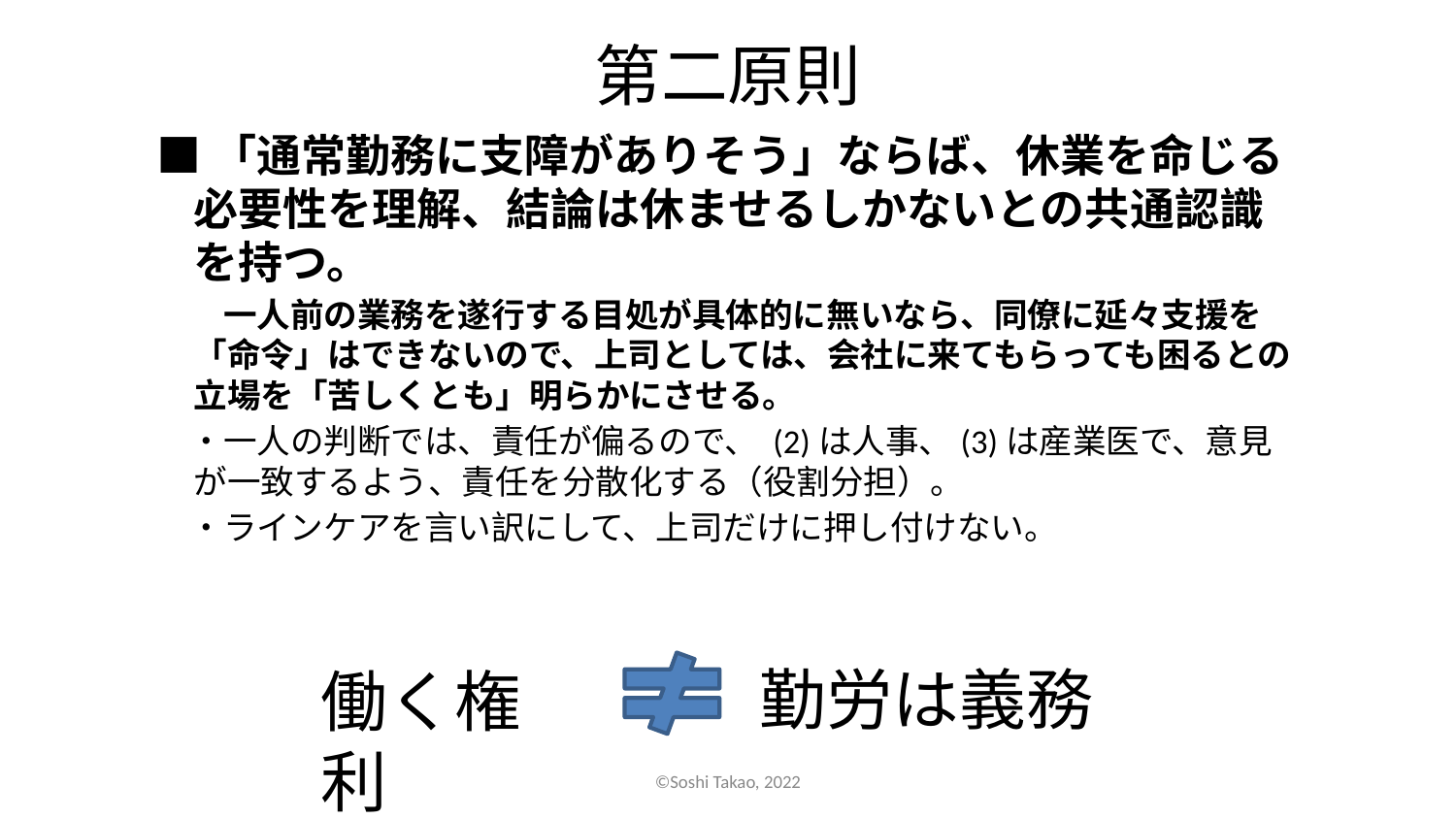

# 第二原則
■「通常勤務に支障がありそう」ならば、休業を命じる必要性を理解、結論は休ませるしかないとの共通認識を持つ。
　　一人前の業務を遂行する目処が具体的に無いなら、同僚に延々支援を「命令」はできないので、上司としては、会社に来てもらっても困るとの立場を「苦しくとも」明らかにさせる。
　・一人の判断では、責任が偏るので、 (2)は人事、(3)は産業医で、意見が一致するよう、責任を分散化する（役割分担）。
　・ラインケアを言い訳にして、上司だけに押し付けない。
勤労は義務

働く権利
©Soshi Takao, 2022